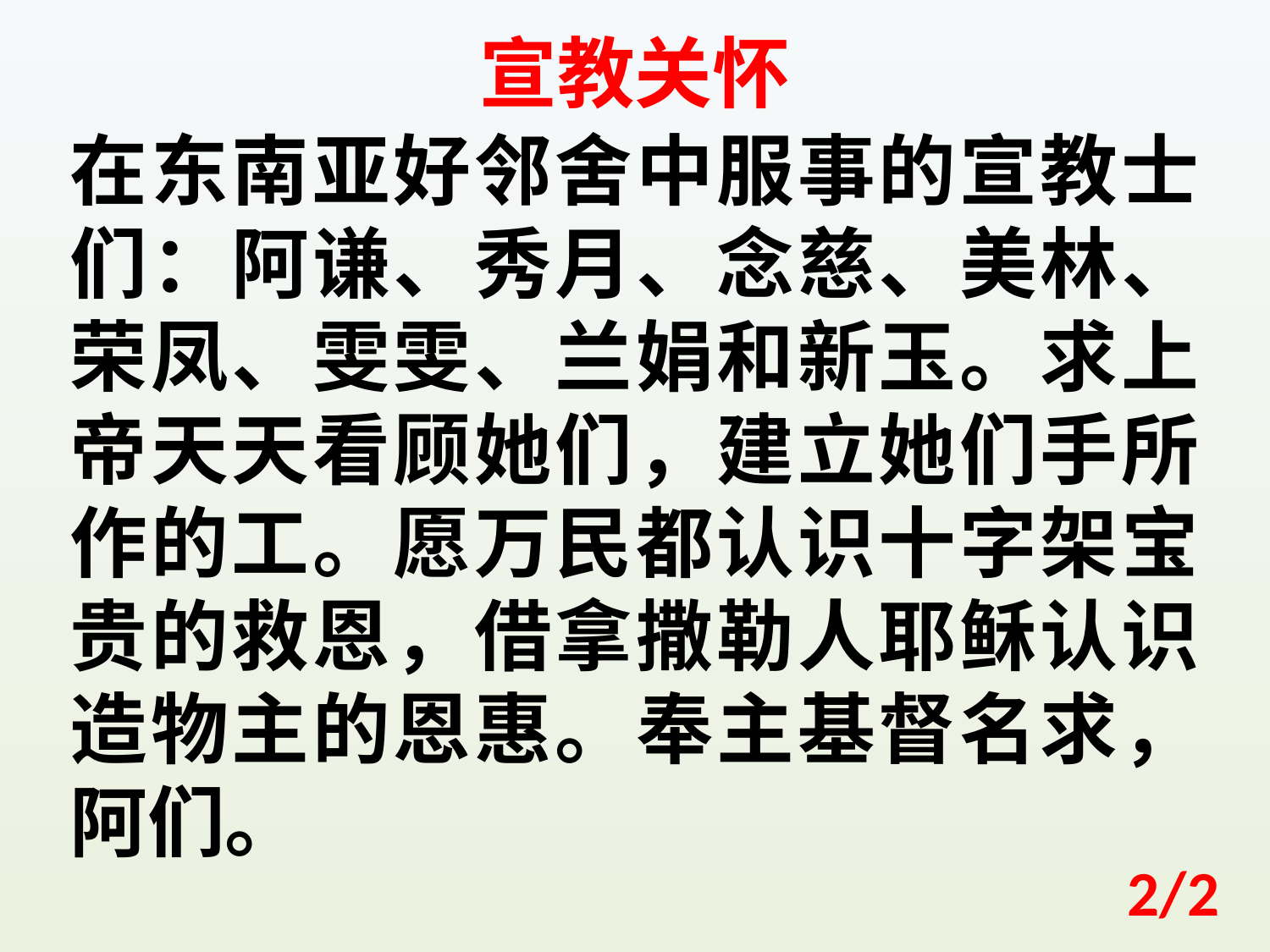

宣教关怀
在东南亚好邻舍中服事的宣教士们：阿谦、秀月、念慈、美林、荣凤、雯雯、兰娟和新玉。求上帝天天看顾她们，建立她们手所作的工。愿万民都认识十字架宝贵的救恩，借拿撒勒人耶稣认识造物主的恩惠。奉主基督名求，阿们。
2/2